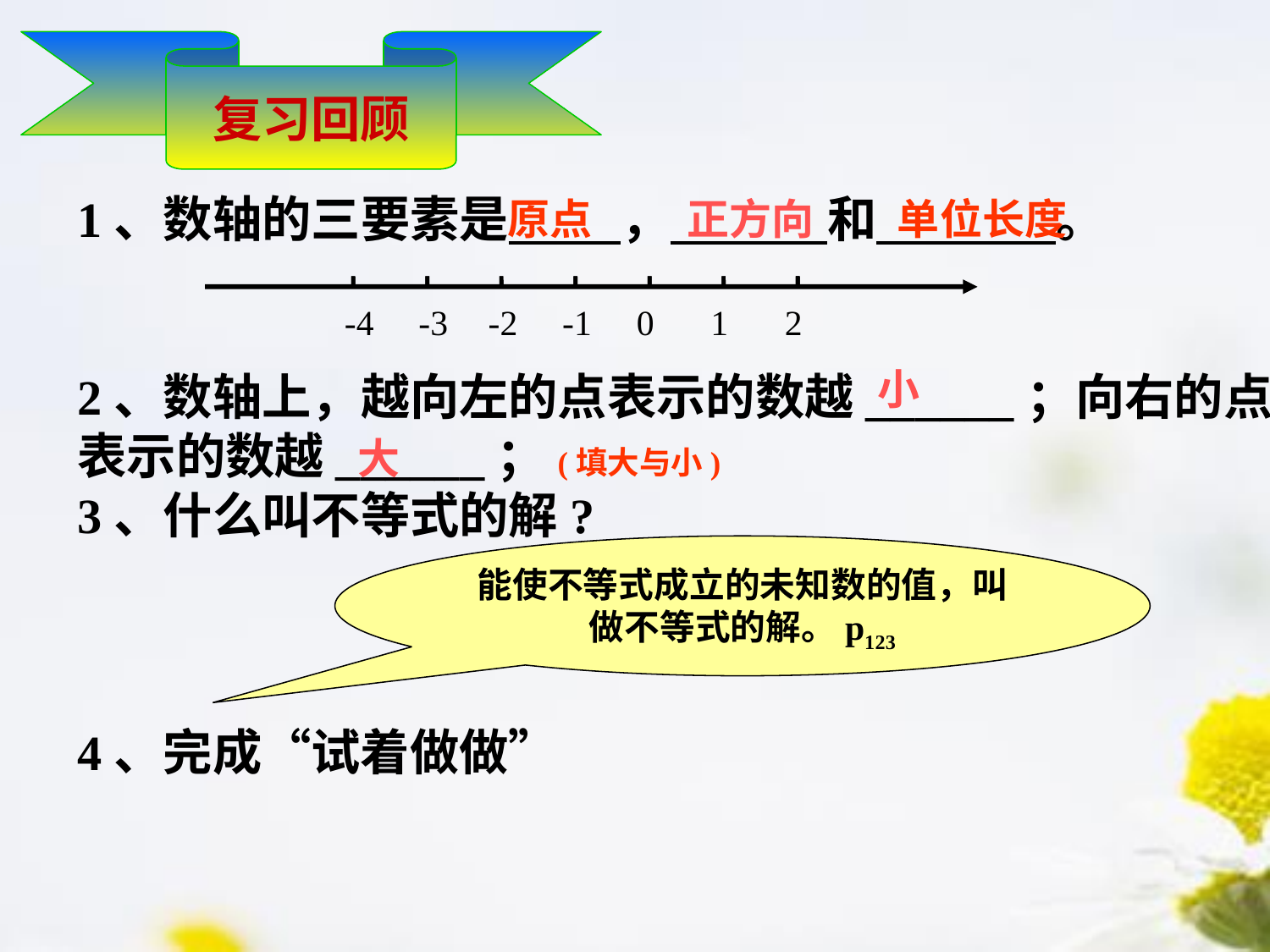

复习回顾

1、数轴的三要素是          ，              和                。

2、数轴上，越向左的点表示的数越______；向右的点表示的数越______；(填大与小)
3、什么叫不等式的解?

4、完成“试着做做”

原点
正方向
单位长度

-4
-3
-2
-1
0
1
2
小
大
能使不等式成立的未知数的值，叫做不等式的解。p123